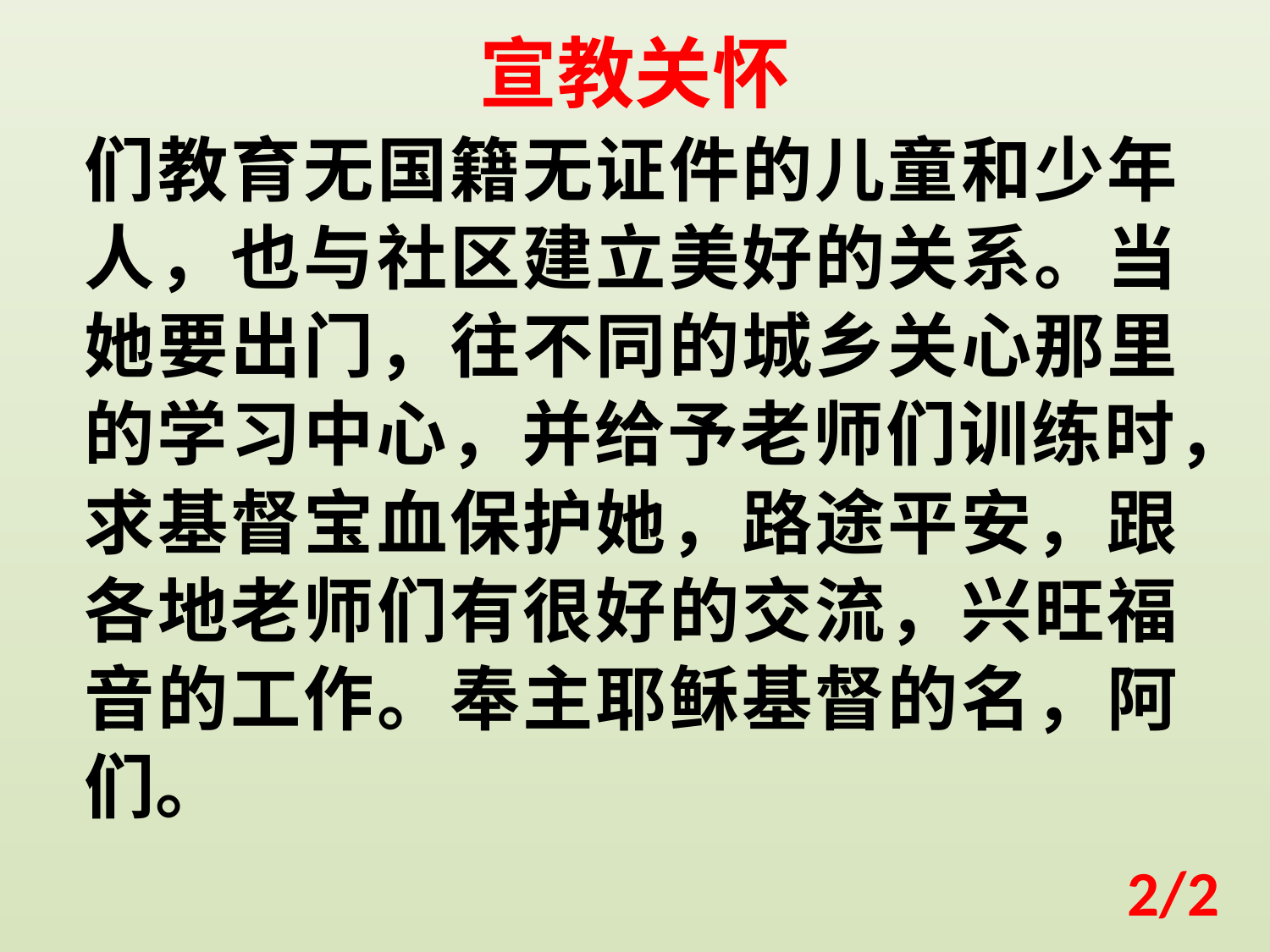

宣教关怀
们教育无国籍无证件的儿童和少年人，也与社区建立美好的关系。当她要出门，往不同的城乡关心那里的学习中心，并给予老师们训练时，求基督宝血保护她，路途平安，跟各地老师们有很好的交流，兴旺福音的工作。奉主耶稣基督的名，阿们。
2/2